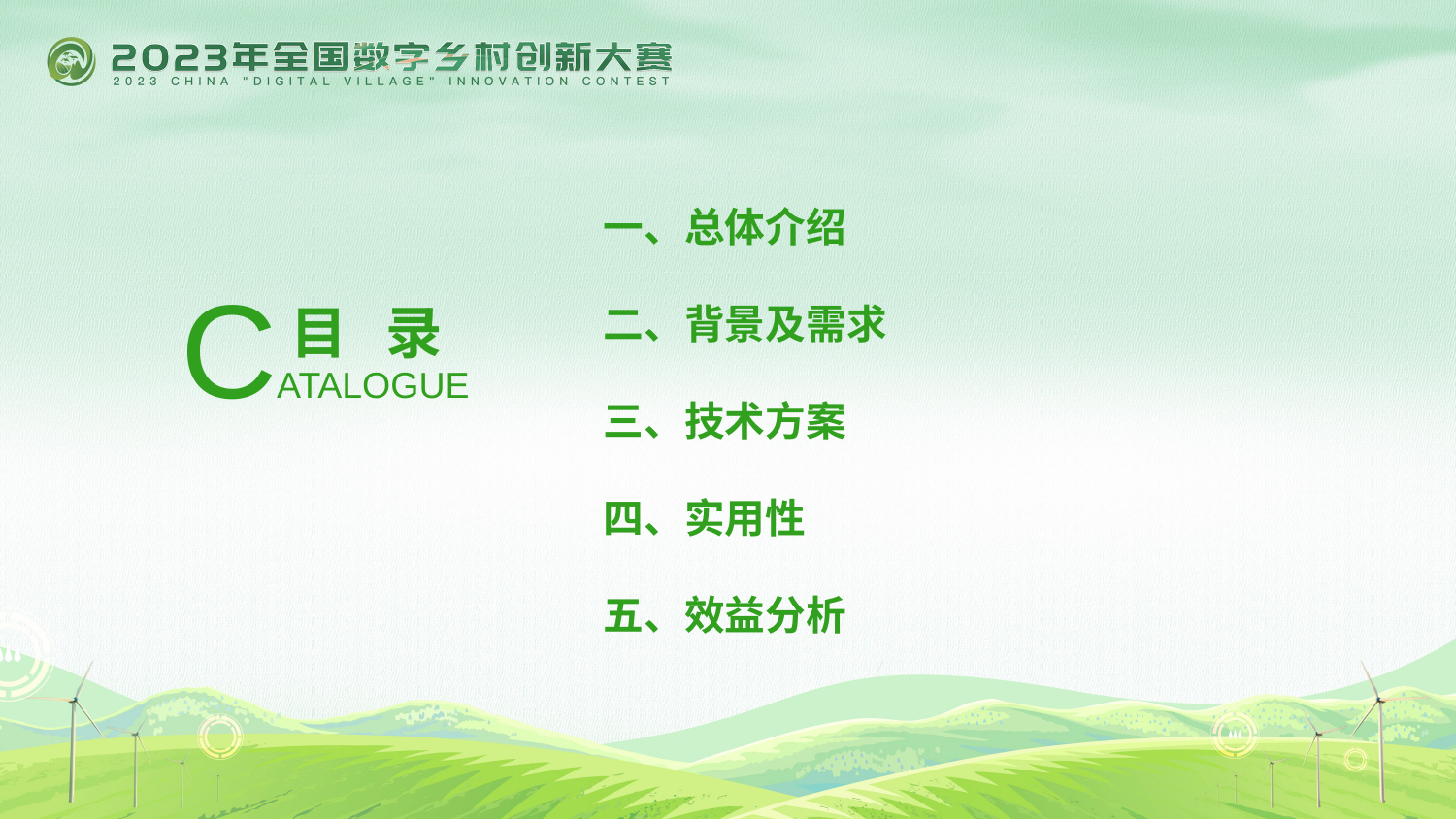

一、总体介绍
二、背景及需求
三、技术方案
四、实用性
五、效益分析
CATALOGUE
目   录